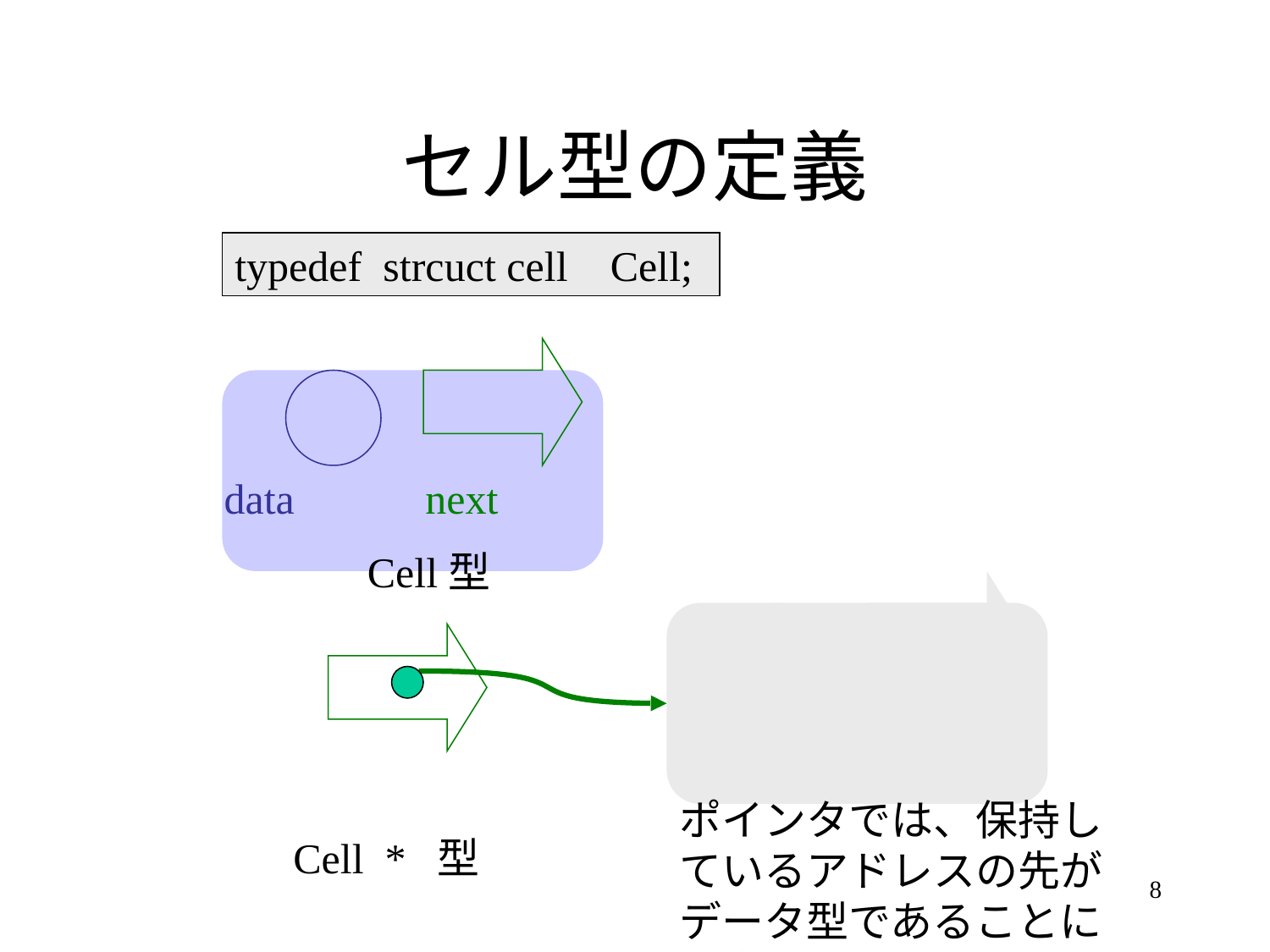

# セル型の定義
typedef  strcuct cell    Cell;

data
next
Cell型

ポインタでは、保持しているアドレスの先がデータ型であることに注意する。
Cell  *  型
8